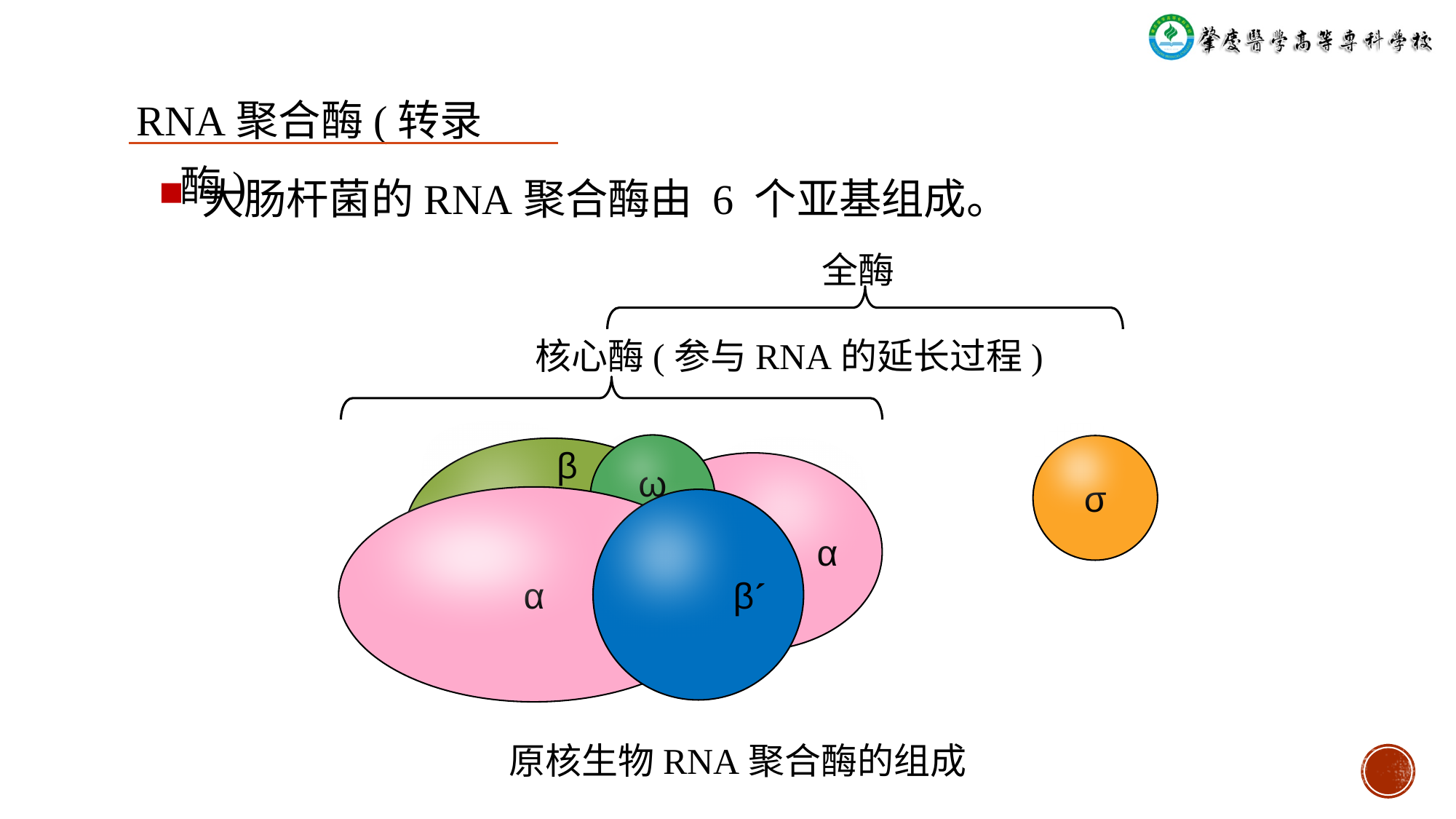

RNA聚合酶(转录酶)

大肠杆菌的RNA聚合酶由 6 个亚基组成。
全酶
核心酶(参与RNA的延长过程)

β

σ

ω

α

β´

α
原核生物RNA聚合酶的组成